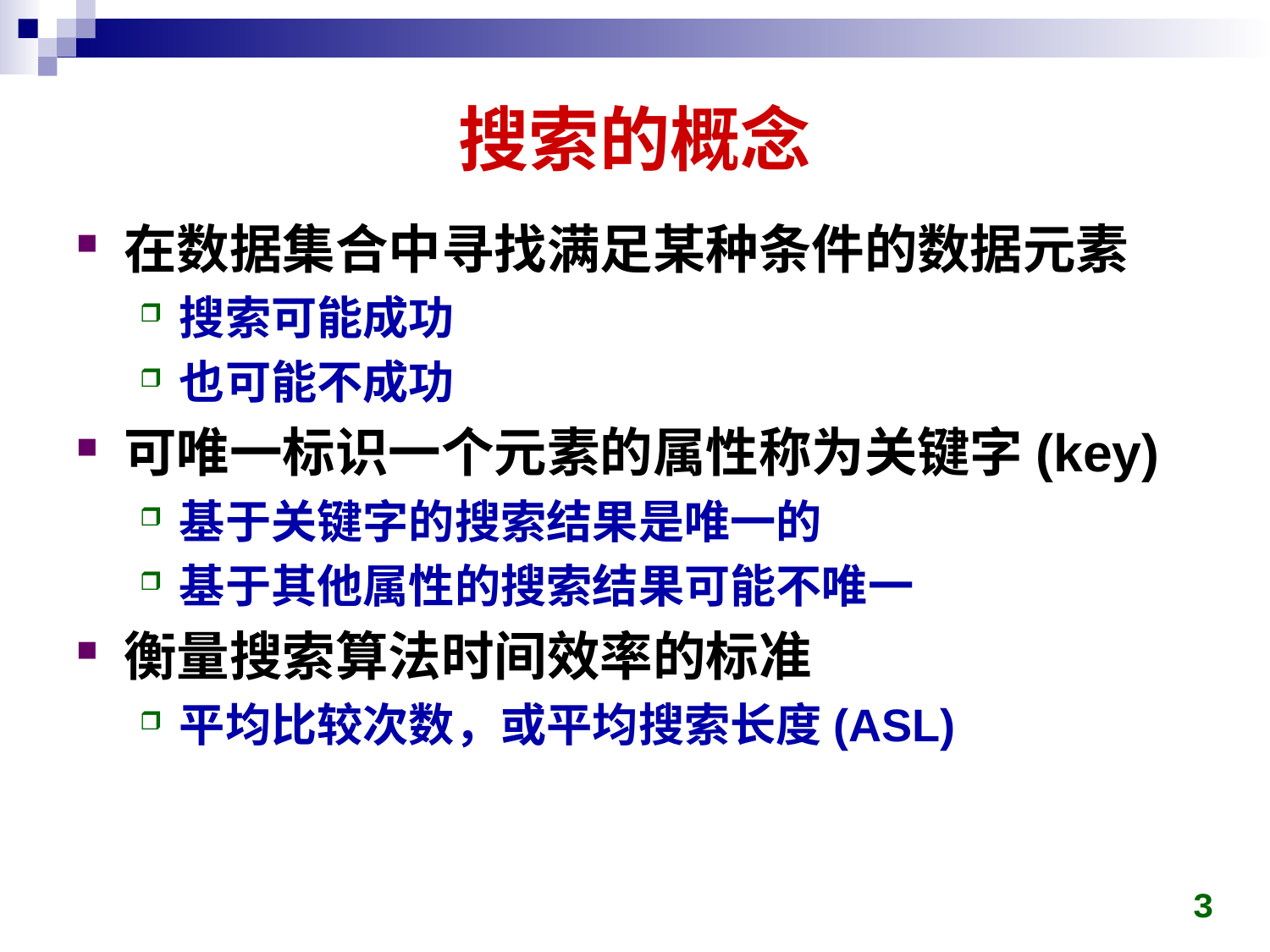

# 搜索的概念
在数据集合中寻找满足某种条件的数据元素
搜索可能成功
也可能不成功
可唯一标识一个元素的属性称为关键字(key)
基于关键字的搜索结果是唯一的
基于其他属性的搜索结果可能不唯一
衡量搜索算法时间效率的标准
平均比较次数，或平均搜索长度(ASL)
3